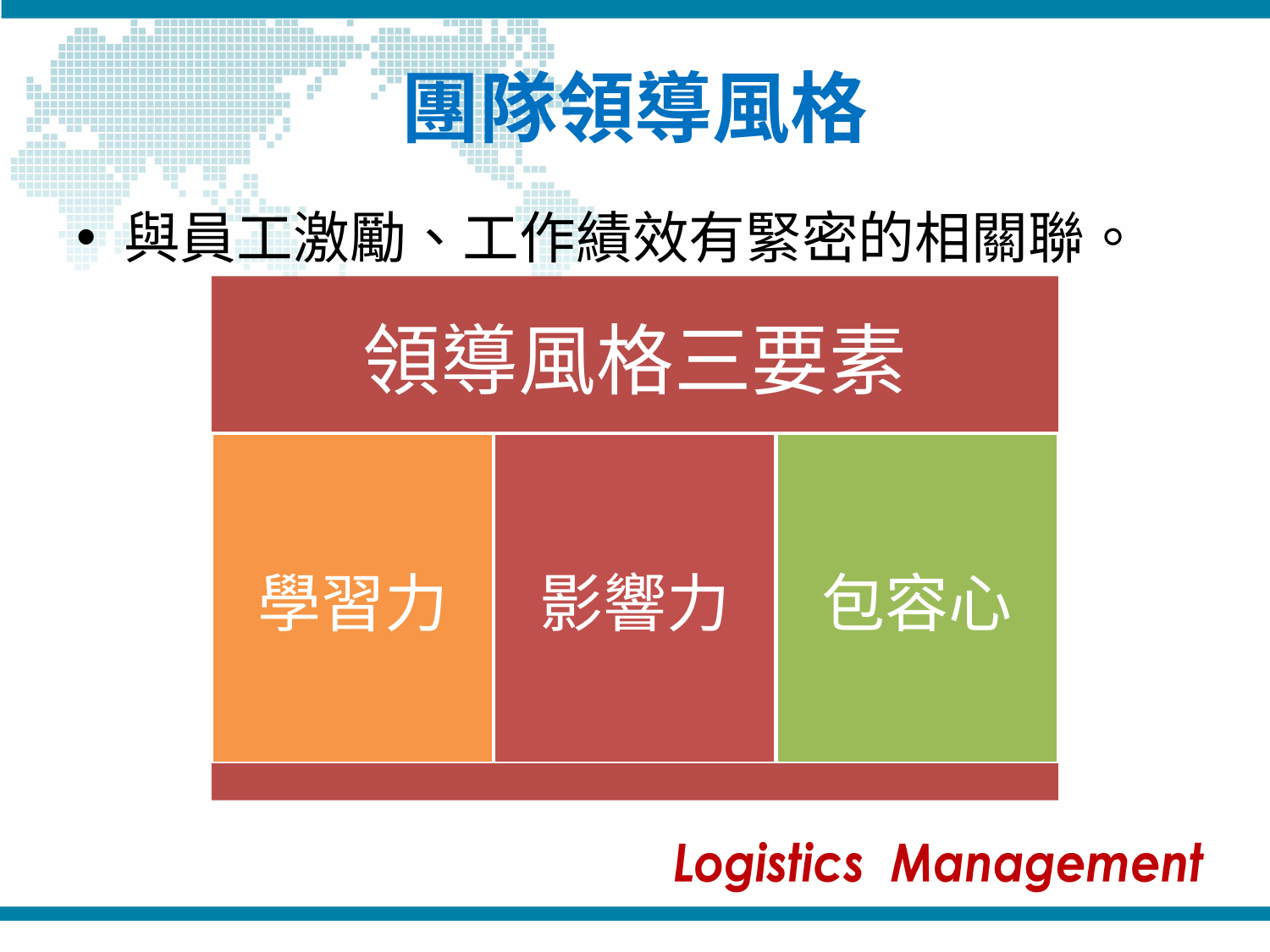

# 團隊領導風格
與員工激勵、工作績效有緊密的相關聯。
領導風格三要素
學習力
影響力
包容心